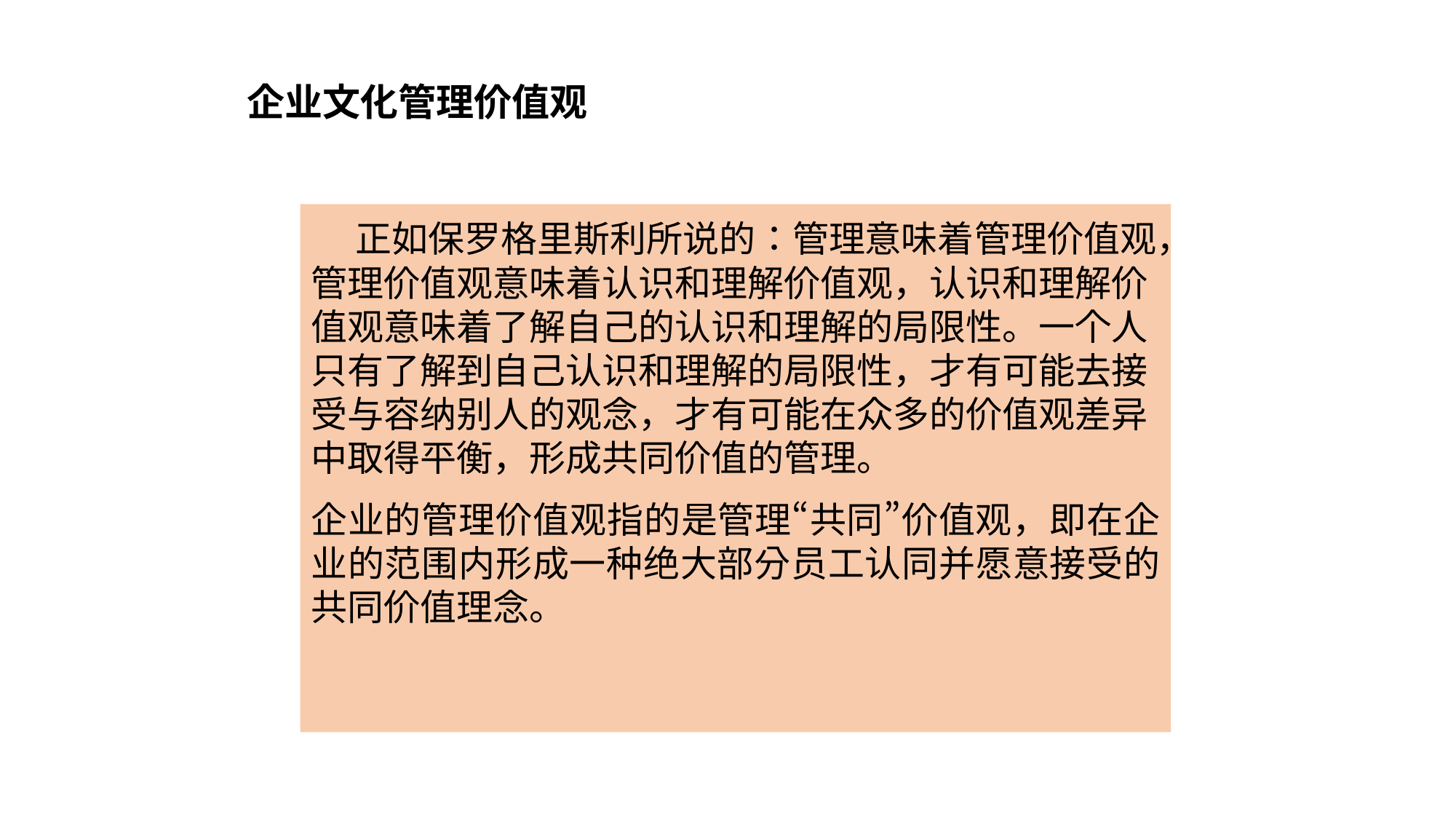

企业文化管理价值观
    正如保罗格里斯利所说的：管理意味着管理价值观，管理价值观意味着认识和理解价值观，认识和理解价值观意味着了解自己的认识和理解的局限性。一个人只有了解到自己认识和理解的局限性，才有可能去接受与容纳别人的观念，才有可能在众多的价值观差异中取得平衡，形成共同价值的管理。
企业的管理价值观指的是管理“共同”价值观，即在企业的范围内形成一种绝大部分员工认同并愿意接受的共同价值理念。